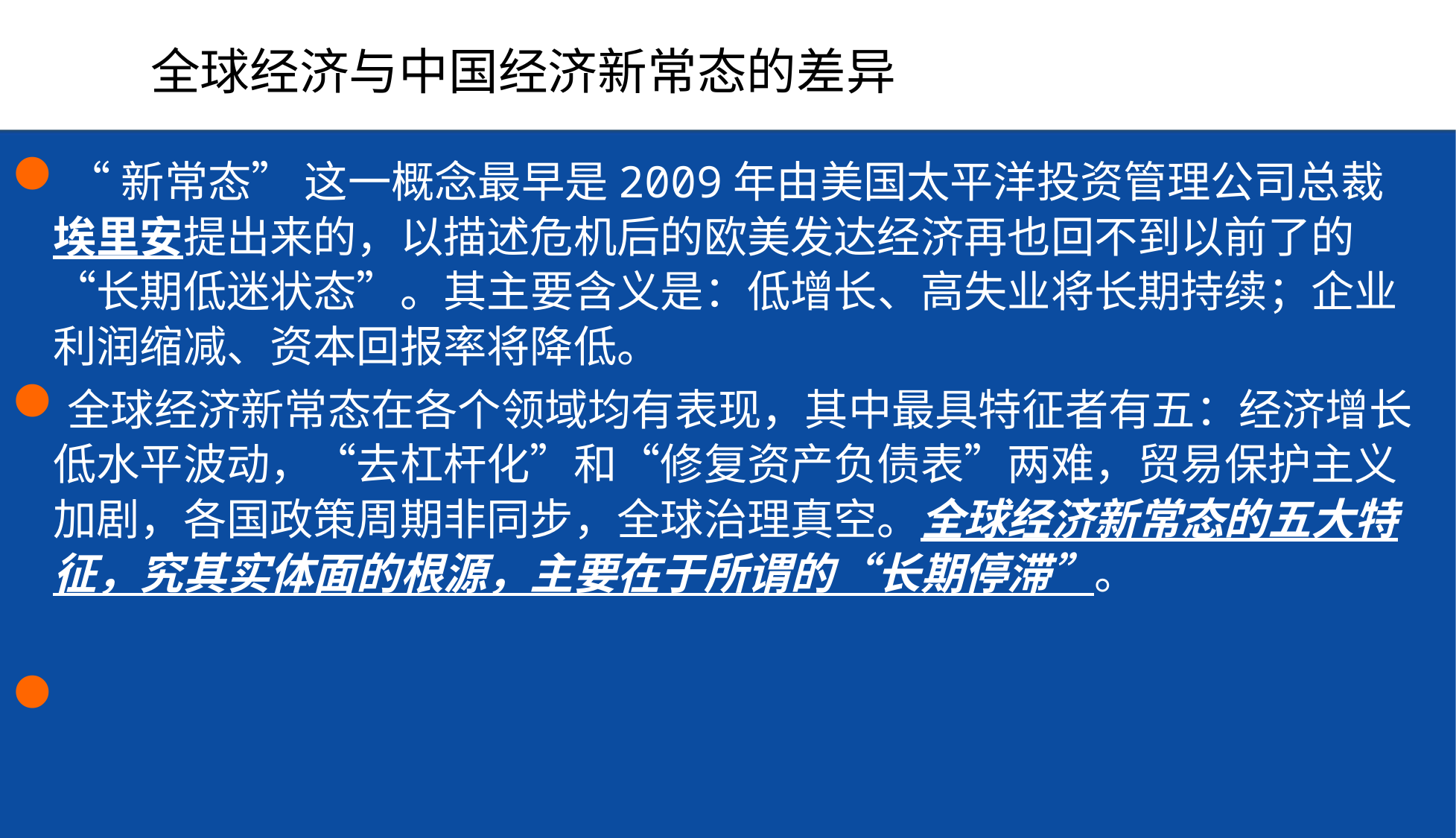

全球经济与中国经济新常态的差异
“新常态” 这一概念最早是2009年由美国太平洋投资管理公司总裁埃里安提出来的，以描述危机后的欧美发达经济再也回不到以前了的“长期低迷状态”。其主要含义是：低增长、高失业将长期持续；企业利润缩减、资本回报率将降低。
全球经济新常态在各个领域均有表现，其中最具特征者有五：经济增长低水平波动，“去杠杆化”和“修复资产负债表”两难，贸易保护主义加剧，各国政策周期非同步，全球治理真空。全球经济新常态的五大特征，究其实体面的根源，主要在于所谓的“长期停滞”。